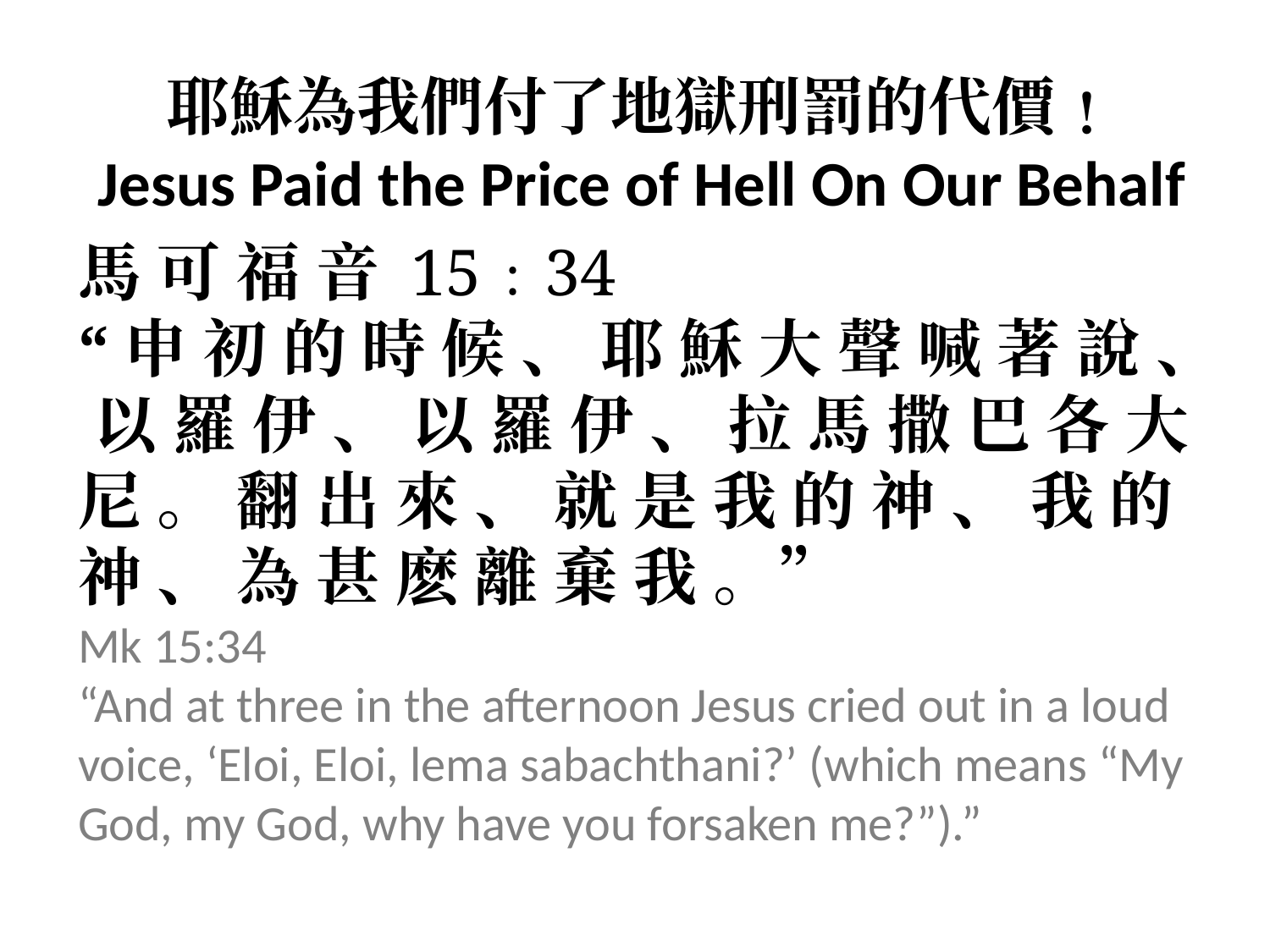

耶穌為我們付了地獄刑罰的代價﹗
Jesus Paid the Price of Hell On Our Behalf
馬 可 福 音 15﹕34
“申 初 的 時 候 、 耶 穌 大 聲 喊 著 說 、 以 羅 伊 、 以 羅 伊 、 拉 馬 撒 巴 各 大 尼 。 翻 出 來 、 就 是 我 的 神 、 我 的 神 、 為 甚 麽 離 棄 我 。”
Mk 15:34
“And at three in the afternoon Jesus cried out in a loud voice, ‘Eloi, Eloi, lema sabachthani?’ (which means “My God, my God, why have you forsaken me?”).”